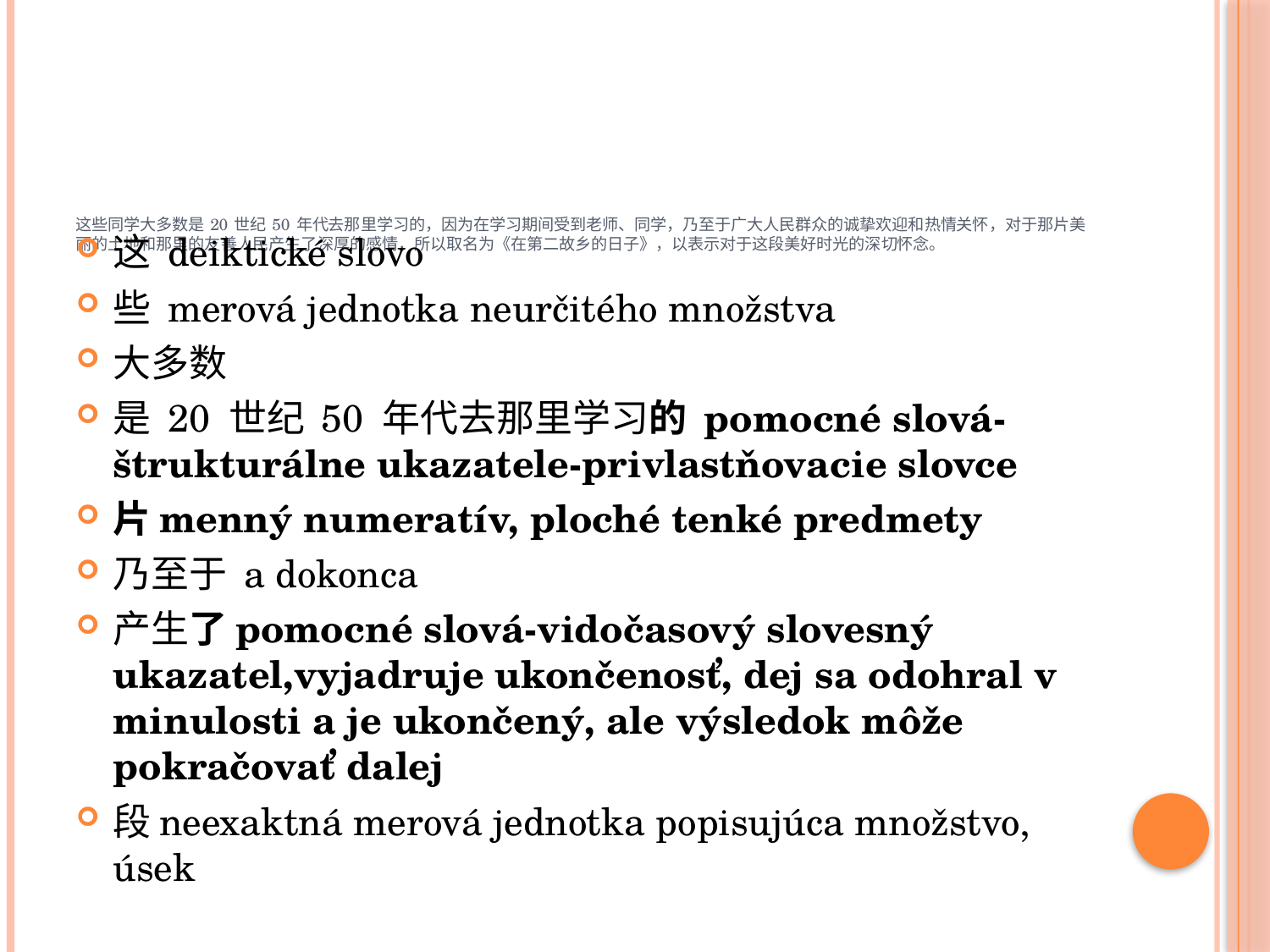

# 这些同学大多数是 20 世纪 50 年代去那里学习的，因为在学习期间受到老师、同学，乃至于广大人民群众的诚挚欢迎和热情关怀，对于那片美丽的土地和那里的友善人民产生了深厚的感情，所以取名为《在第二故乡的日子》，以表示对于这段美好时光的深切怀念。
这 deiktické slovo
些 merová jednotka neurčitého množstva
大多数
是 20 世纪 50 年代去那里学习的 pomocné slová-štrukturálne ukazatele-privlastňovacie slovce
片menný numeratív, ploché tenké predmety
乃至于 a dokonca
产生了pomocné slová-vidočasový slovesný ukazatel,vyjadruje ukončenosť, dej sa odohral v minulosti a je ukončený, ale výsledok môže pokračovať dalej
段neexaktná merová jednotka popisujúca množstvo, úsek